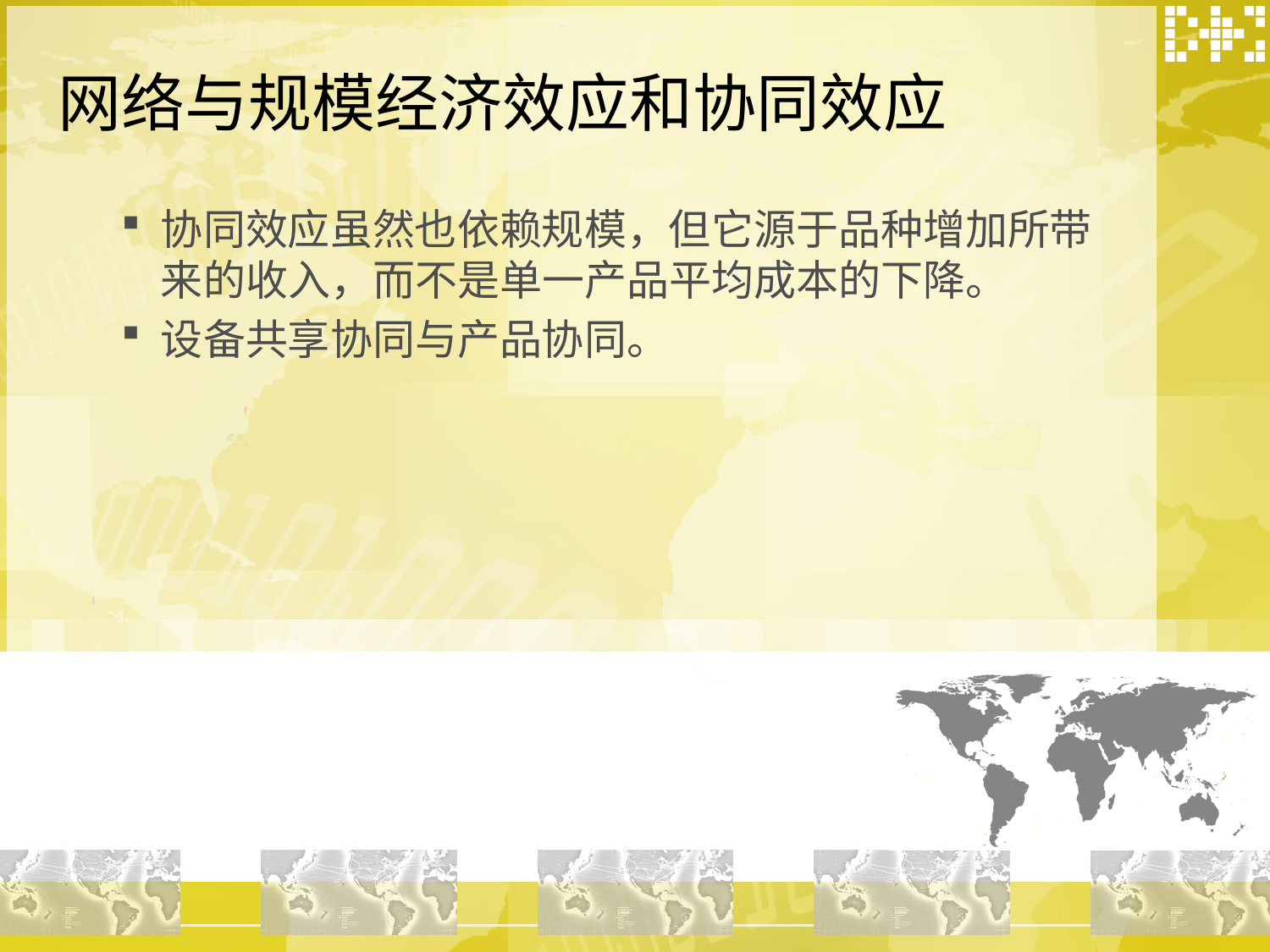

# 网络与规模经济效应和协同效应
协同效应虽然也依赖规模，但它源于品种增加所带来的收入，而不是单一产品平均成本的下降。
设备共享协同与产品协同。